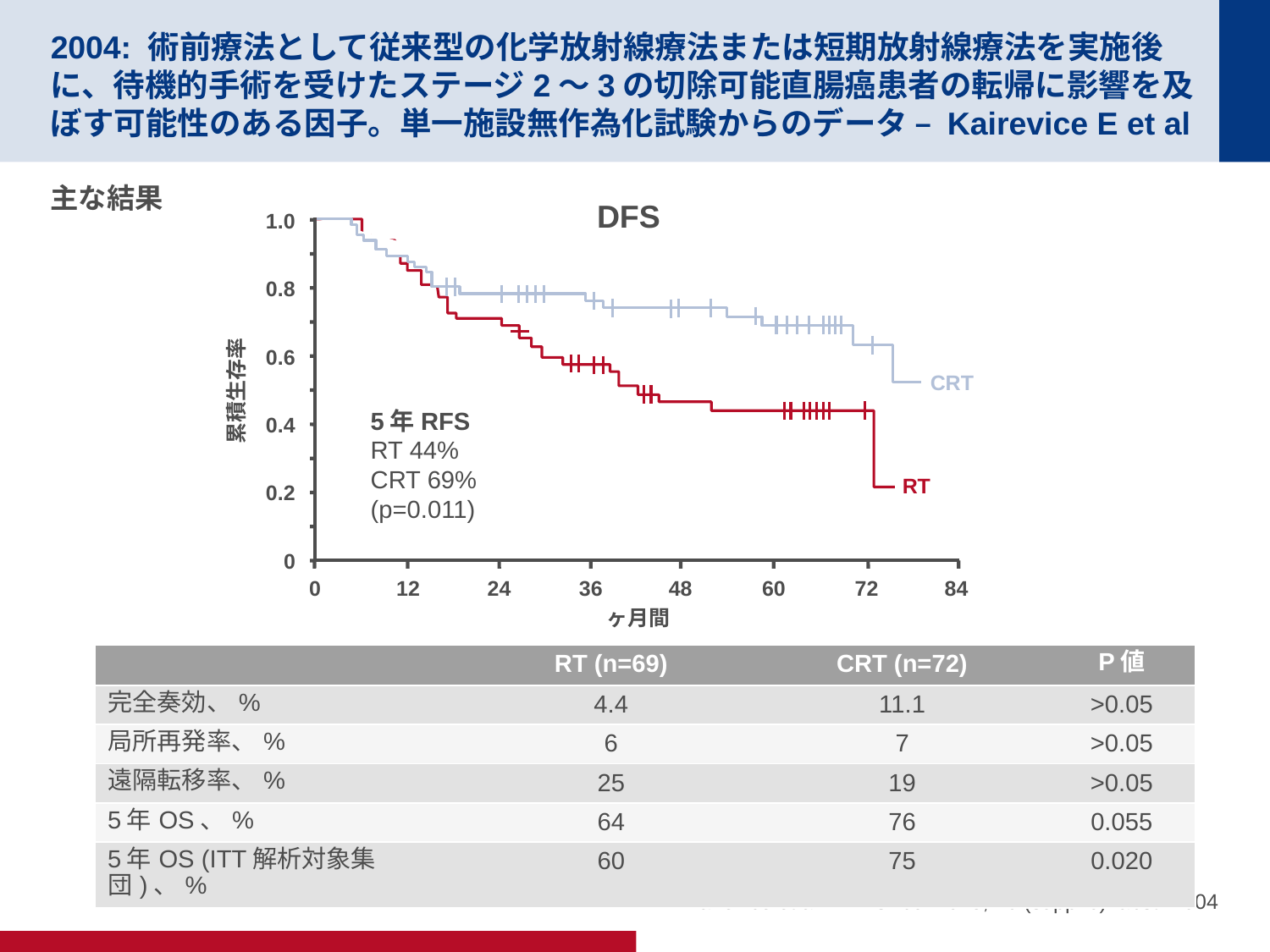

# 2004: 術前療法として従来型の化学放射線療法または短期放射線療法を実施後に、待機的手術を受けたステージ2～3の切除可能直腸癌患者の転帰に影響を及ぼす可能性のある因子。単一施設無作為化試験からのデータ – Kairevice E et al
主な結果

DFS
1.0

0.8

0.6

CRT
累積生存率

5年RFS
RT 44%
CRT 69%
(p=0.011)
0.4

RT
0.2

0

0
12
24
36
48
60
72
84
ヶ月間
|  | RT (n=69) | CRT (n=72) | P値 |
| --- | --- | --- | --- |
| 完全奏効、% | 4.4 | 11.1 | >0.05 |
| 局所再発率、% | 6 | 7 | >0.05 |
| 遠隔転移率、% | 25 | 19 | >0.05 |
| 5年OS、% | 64 | 76 | 0.055 |
| 5年OS (ITT解析対象集団)、% | 60 | 75 | 0.020 |
Kairevice et al. Ann Oncol 2015; 26 (suppl 6): abstr 2004